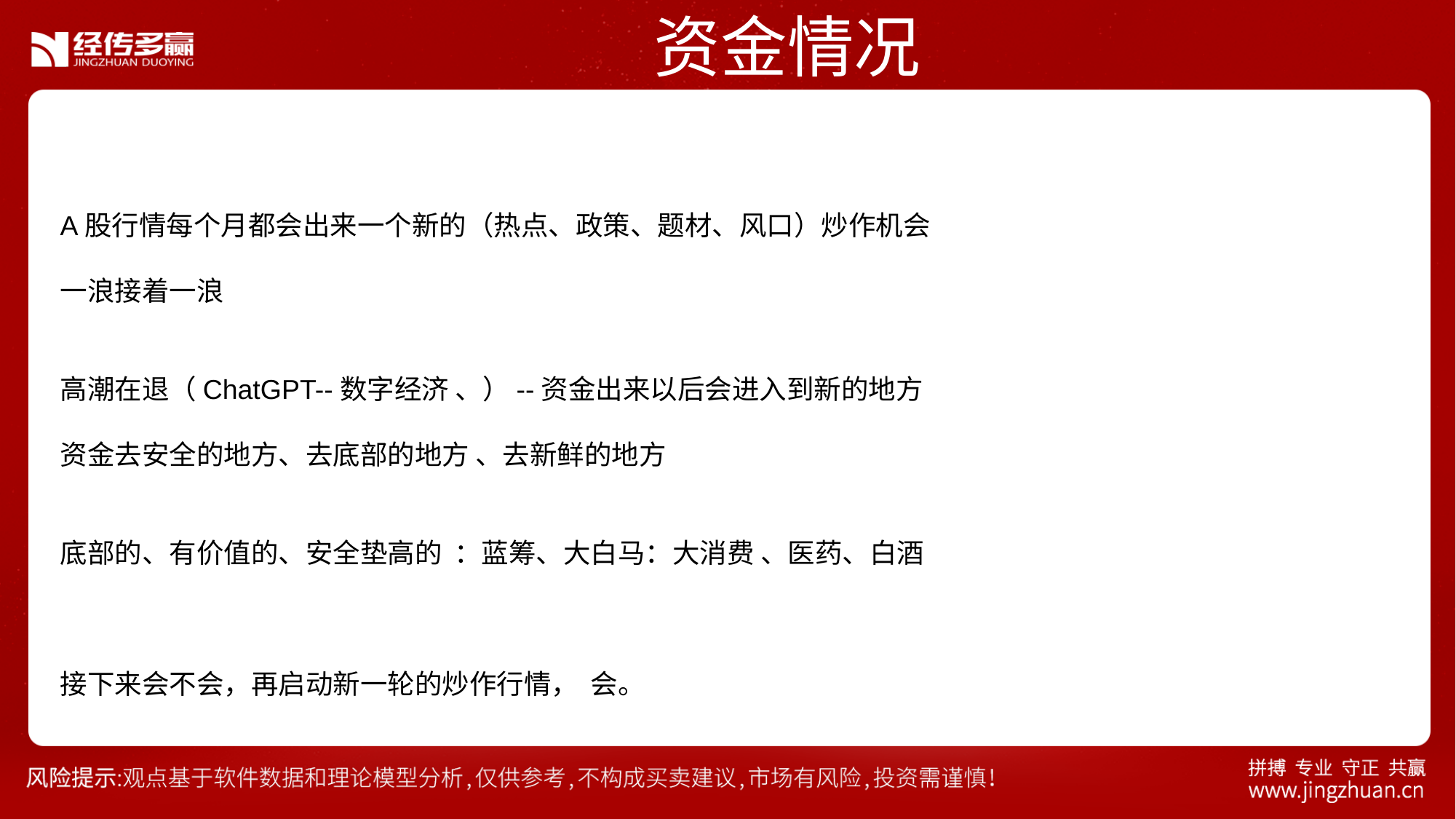

资金情况

A股行情每个月都会出来一个新的（热点、政策、题材、风口）炒作机会

一浪接着一浪

高潮在退（ChatGPT--数字经济 、）--资金出来以后会进入到新的地方

资金去安全的地方、去底部的地方 、去新鲜的地方

底部的、有价值的、安全垫高的  ：蓝筹、大白马：大消费 、医药、白酒

接下来会不会，再启动新一轮的炒作行情，  会。